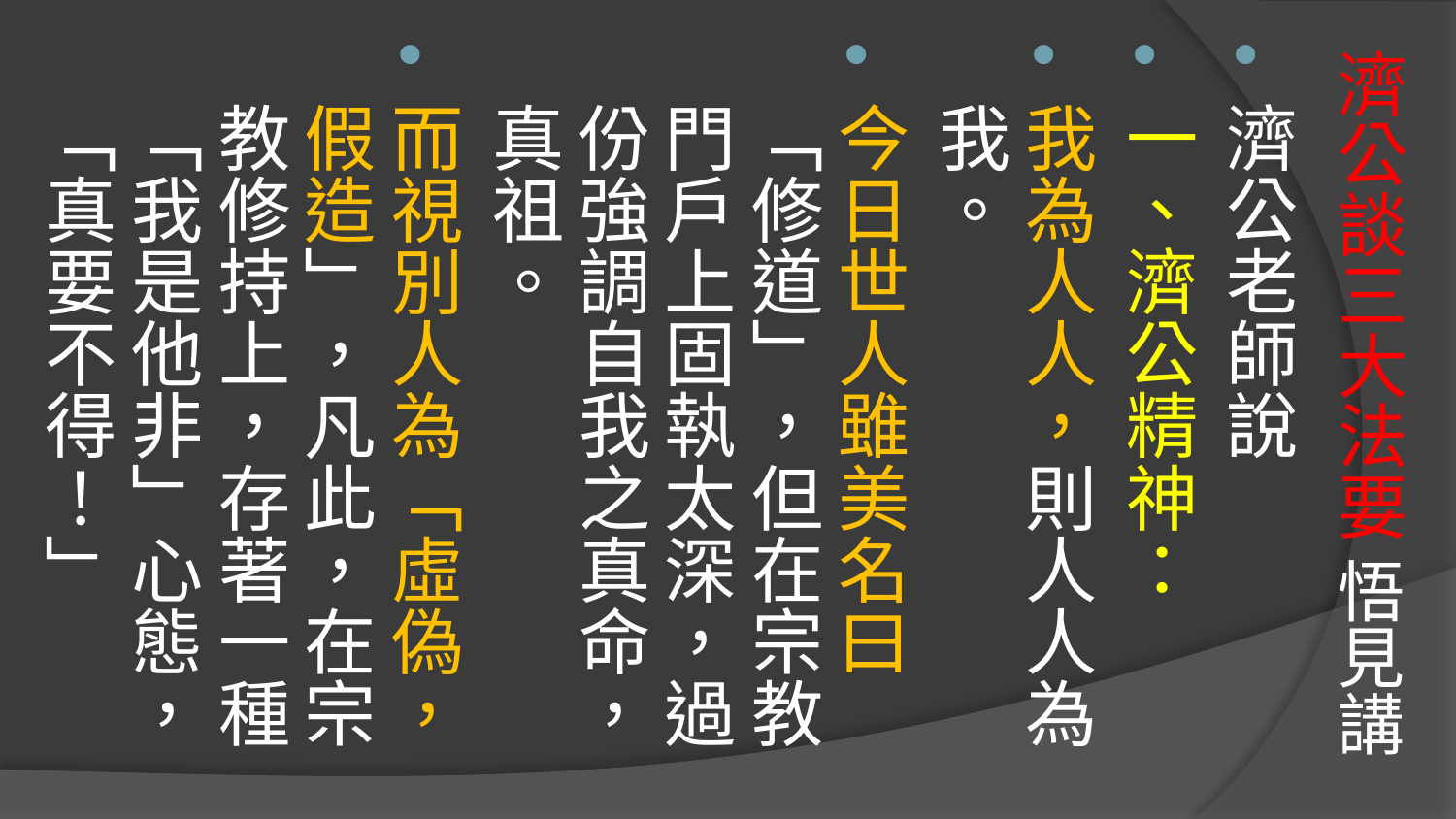

# 濟公談三大法要 悟見講
濟公老師說
一、濟公精神：
我為人人，則人人為我。
今日世人雖美名曰「修道」，但在宗教門戶上固執太深，過份強調自我之真命，真祖。
而視別人為「虛偽，假造」，凡此，在宗教修持上，存著一種「我是他非」心態， 「真要不得！」